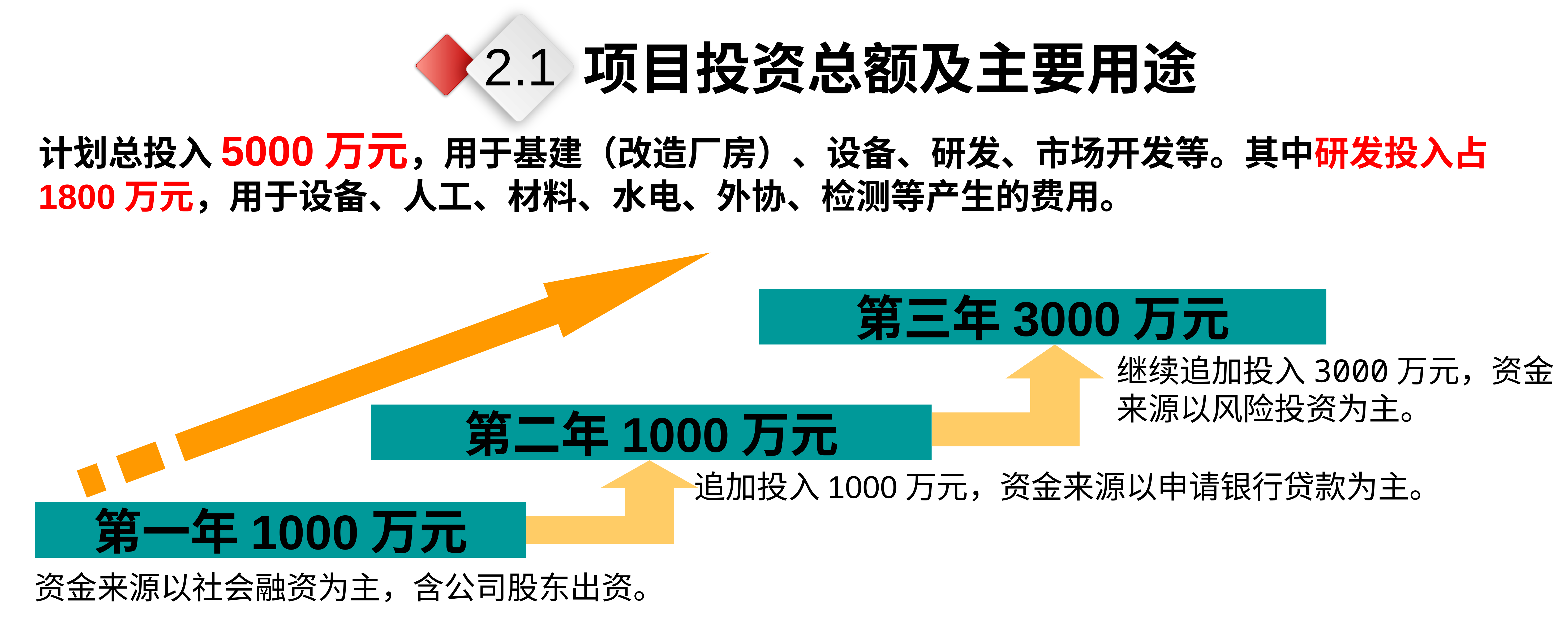

2.1

项目投资总额及主要用途
计划总投入5000万元，用于基建（改造厂房）、设备、研发、市场开发等。其中研发投入占1800万元，用于设备、人工、材料、水电、外协、检测等产生的费用。

第三年3000万元

第二年1000万元

第一年1000万元

继续追加投入3000万元，资金来源以风险投资为主。
追加投入1000万元，资金来源以申请银行贷款为主。
资金来源以社会融资为主，含公司股东出资。